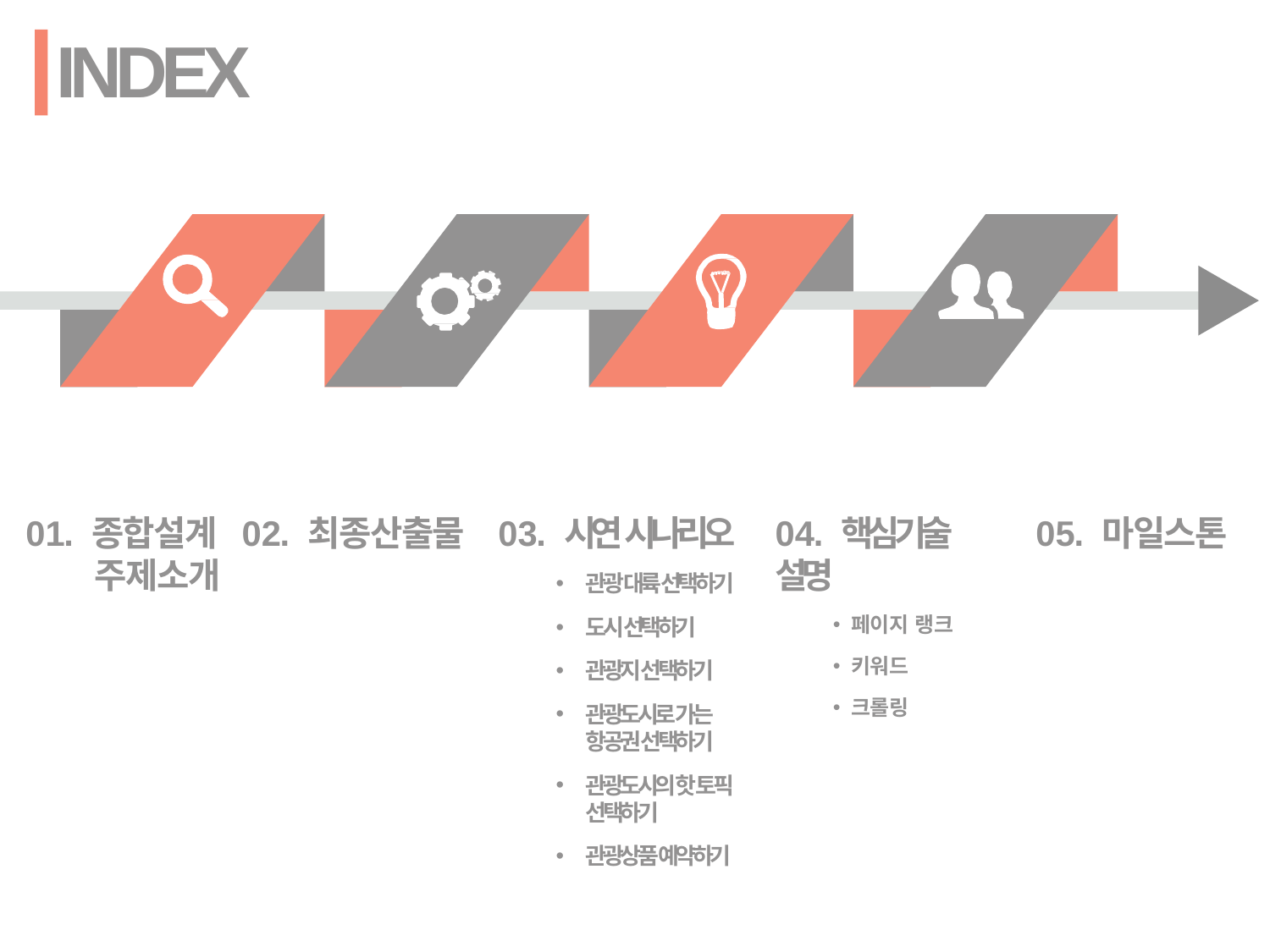

INDEX
#

01. 종합설계
       주제소개
02. 최종산출물
03. 시연  시나리오
관광 대륙 선택하기
도시 선택하기
관광지 선택하기
관광도시로 가는       항공권 선택하기
관광도시의 핫 토픽  선택하기
관광상품 예약하기

04. 핵심기술   설명
페이지 랭크
키워드
크롤링

05. 마일스톤